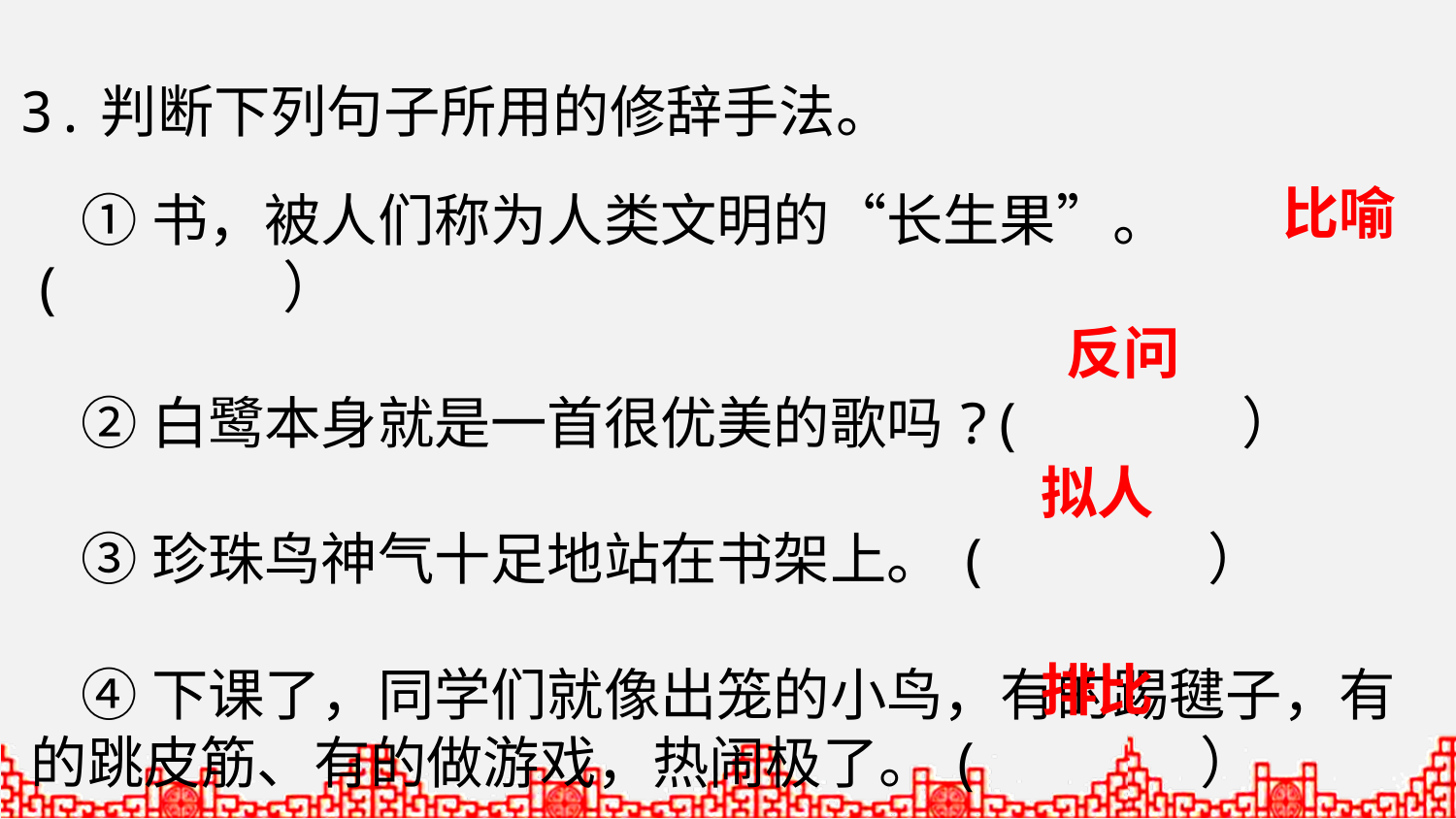

3.判断下列句子所用的修辞手法。
比喻
    ①书，被人们称为人类文明的“长生果”。(      ）

    ②白鹭本身就是一首很优美的歌吗?(      ）

    ③珍珠鸟神气十足地站在书架上。(      ）

    ④下课了，同学们就像出笼的小鸟，有的踢毽子，有的跳皮筋、有的做游戏，热闹极了。(      ）

反问
拟人
排比